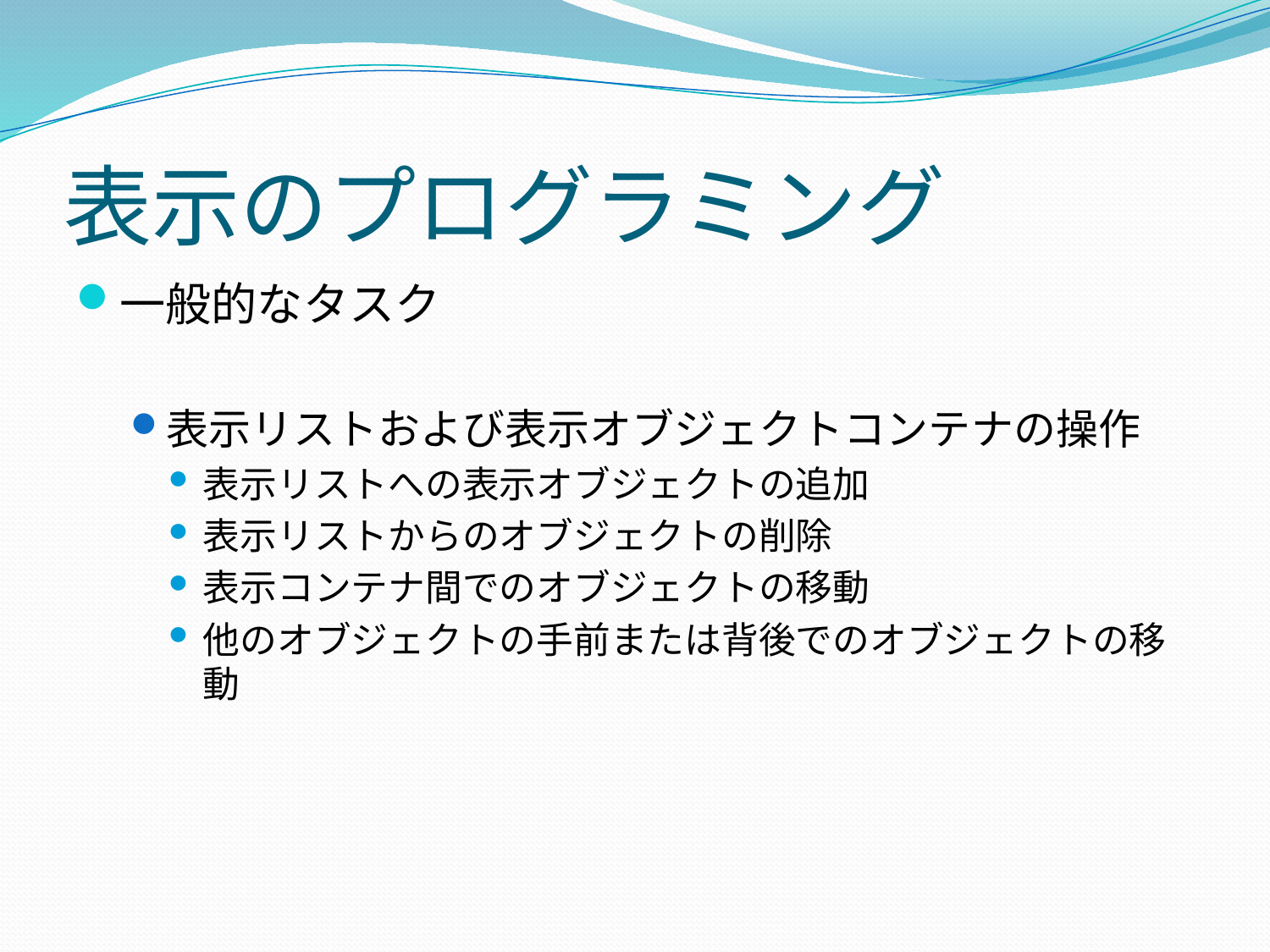

# 表示のプログラミング
一般的なタスク

表示リストおよび表示オブジェクトコンテナの操作
表示リストへの表示オブジェクトの追加
表示リストからのオブジェクトの削除
表示コンテナ間でのオブジェクトの移動
他のオブジェクトの手前または背後でのオブジェクトの移動